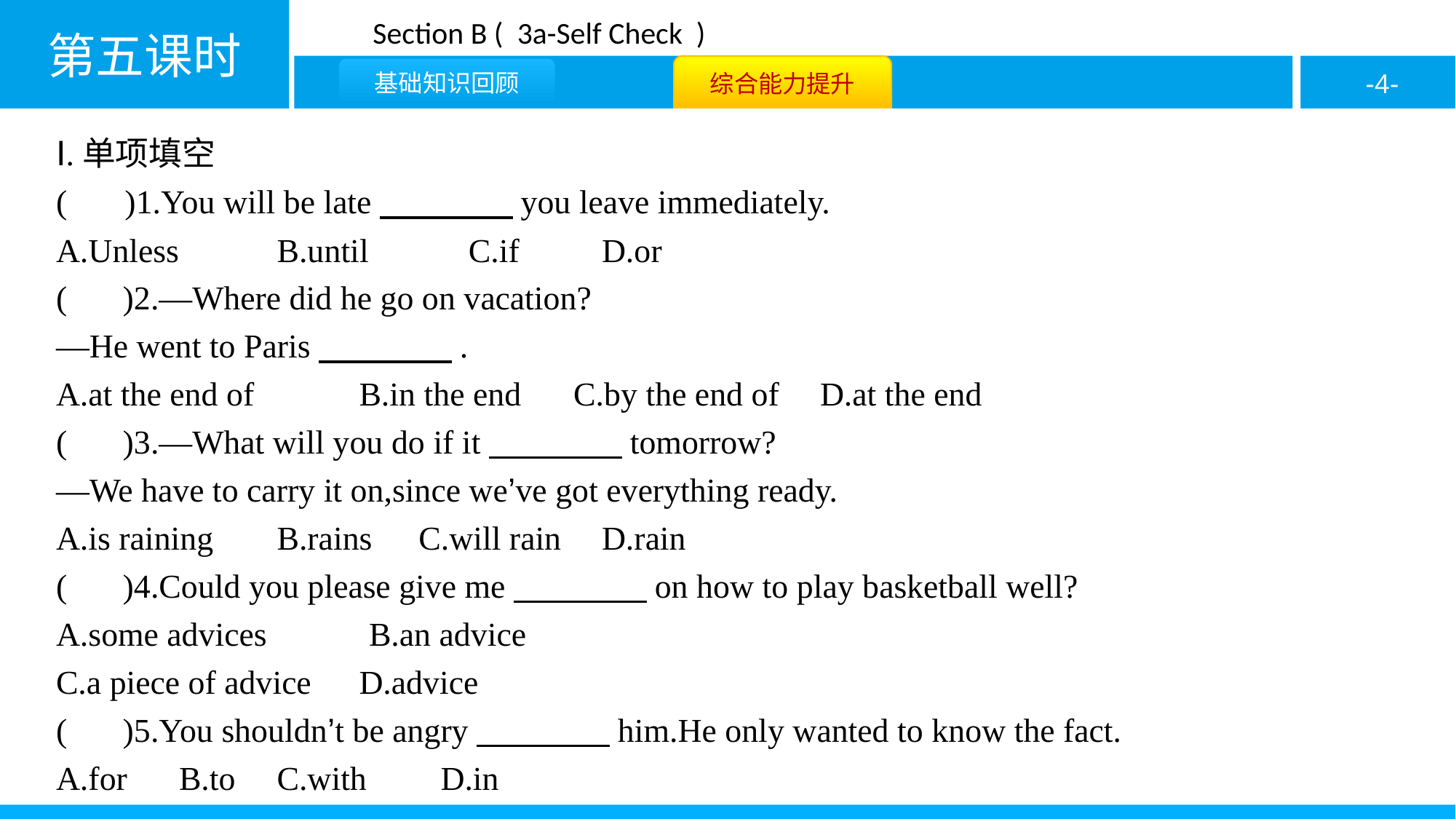

Ⅰ.单项填空
(  A  )1.You will be late　　　　you leave immediately.
A.Unless 	B.until	   C.if	D.or
(  B  )2.—Where did he go on vacation?
—He went to Paris　　　　.
A.at the end of   	B.in the end      C.by the end of	D.at the end
(  B  )3.—What will you do if it　　　　tomorrow?
—We have to carry it on,since we’ve got everything ready.
A.is raining	B.rains     C.will rain	D.rain
(  C  )4.Could you please give me　　　　on how to play basketball well?
A.some advices	           B.an advice
C.a piece of advice	D.advice
(  C  )5.You shouldn’t be angry　　　　him.He only wanted to know the fact.
A.for	B.to	C.with	D.in